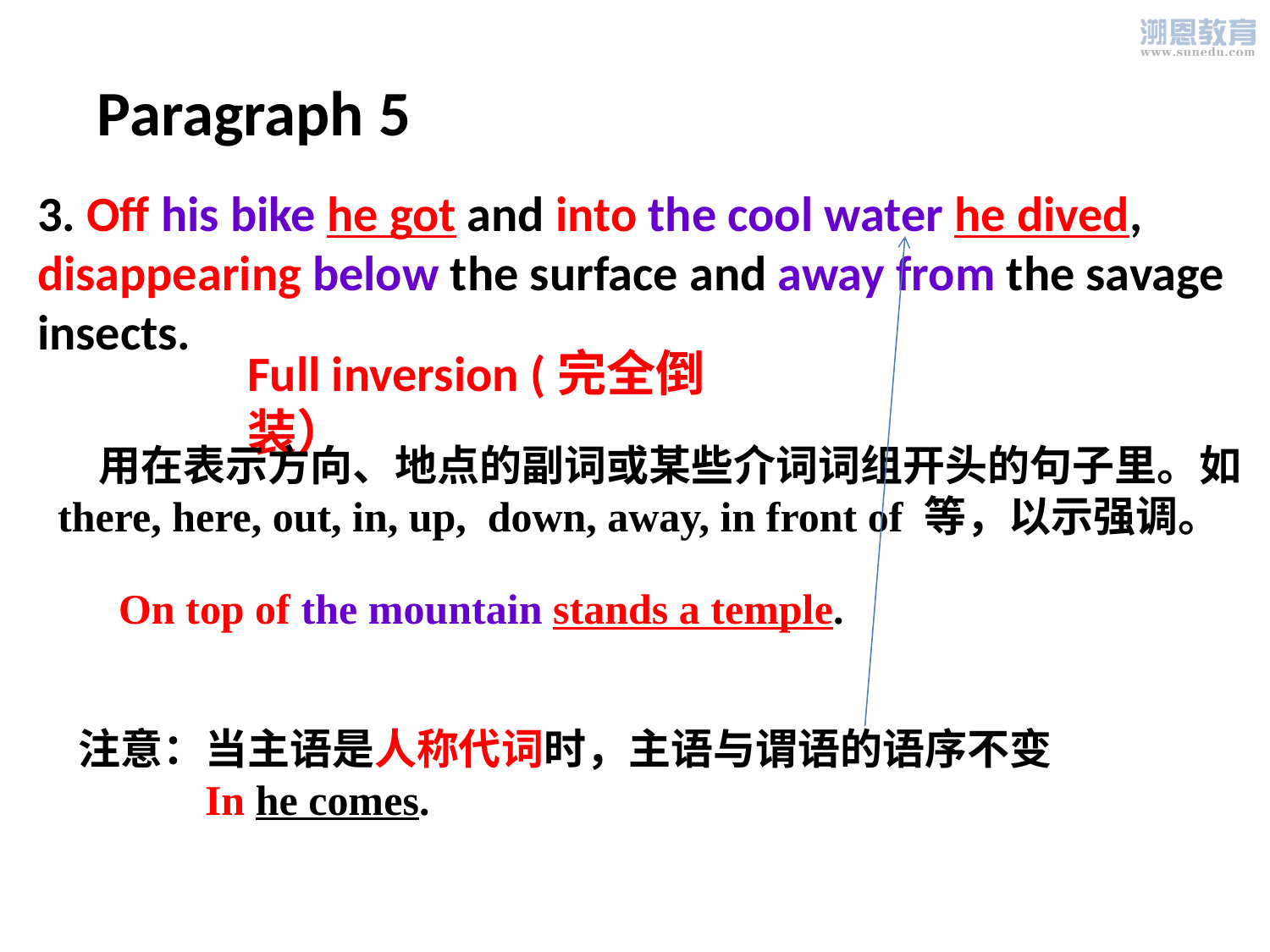

Paragraph 5
3. Off his bike he got and into the cool water he dived, disappearing below the surface and away from the savage insects.
Full inversion (完全倒装）
用在表示方向、地点的副词或某些介词词组开头的句子里。如 there, here, out, in, up,  down, away, in front of 等，以示强调。
  On top of the mountain stands a temple.
注意：当主语是人称代词时，主语与谓语的语序不变
            In he comes.